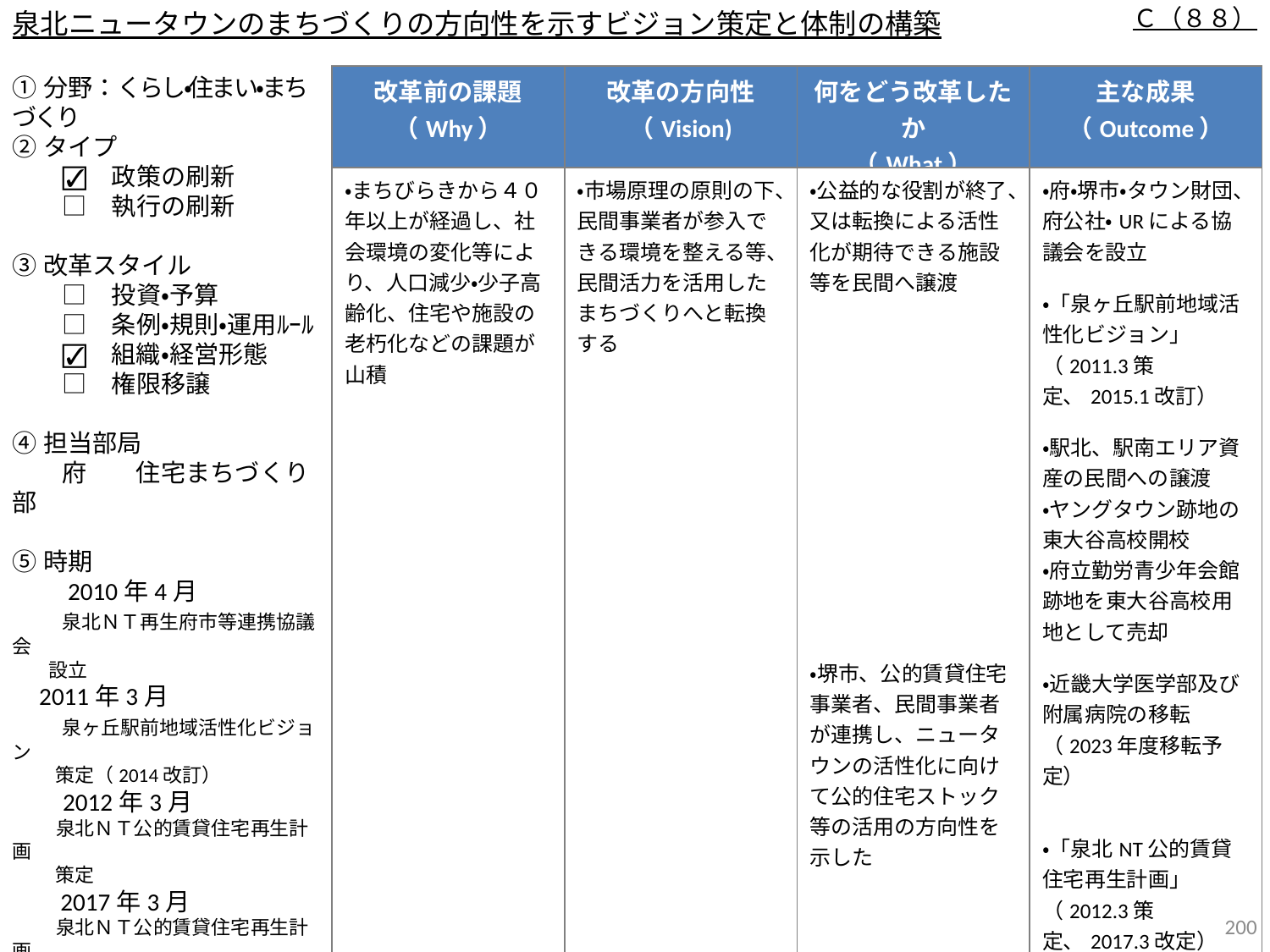

泉北ニュータウンのまちづくりの方向性を示すビジョン策定と体制の構築
Ｃ（８８）
①分野：くらし・住まい・まちづくり
②タイプ
　　☑　政策の刷新
　　□　執行の刷新

③改革スタイル
　　□　投資・予算
　　□　条例・規則・運用ﾙｰﾙ
　　☑　組織・経営形態
　　□　権限移譲

④担当部局
　　府　　住宅まちづくり部

⑤時期
　　2010年4月
　　泉北ＮＴ再生府市等連携協議会
       設立
      2011年3月
　　泉ヶ丘駅前地域活性化ビジョン
　　 策定（2014改訂）
　　 2012年3月
　　 泉北ＮＴ公的賃貸住宅再生計画
　 　策定
　　 2017年3月
　　 泉北ＮＴ公的賃貸住宅再生計画
　 　改定

| 改革前の課題 （Why） | 改革の方向性 （Vision) | 何をどう改革したか （What） | 主な成果 （Outcome） |
| --- | --- | --- | --- |
| ・まちびらきから４０年以上が経過し、社会環境の変化等により、人口減少・少子高齢化、住宅や施設の老朽化などの課題が山積 | ・市場原理の原則の下、民間事業者が参入できる環境を整える等、民間活力を活用したまちづくりへと転換する | ・公益的な役割が終了、又は転換による活性化が期待できる施設等を民間へ譲渡 ・堺市、公的賃貸住宅事業者、民間事業者が連携し、ニュータウンの活性化に向けて公的住宅ストック等の活用の方向性を示した | ・府・堺市・タウン財団、府公社・URによる協議会を設立 ・「泉ヶ丘駅前地域活性化ビジョン」（2011.3策定、2015.1改訂） ・駅北、駅南エリア資産の民間への譲渡 ・ヤングタウン跡地の東大谷高校開校 ・府立勤労青少年会館跡地を東大谷高校用地として売却 ・近畿大学医学部及び附属病院の移転（2023年度移転予定） ・「泉北NT公的賃貸住宅再生計画」（2012.3策定、2017.3改定） ・「泉北ニュータウンまちづくりプラットフォーム（公民連携のための意見交換の場）」設立（2018年） |
200